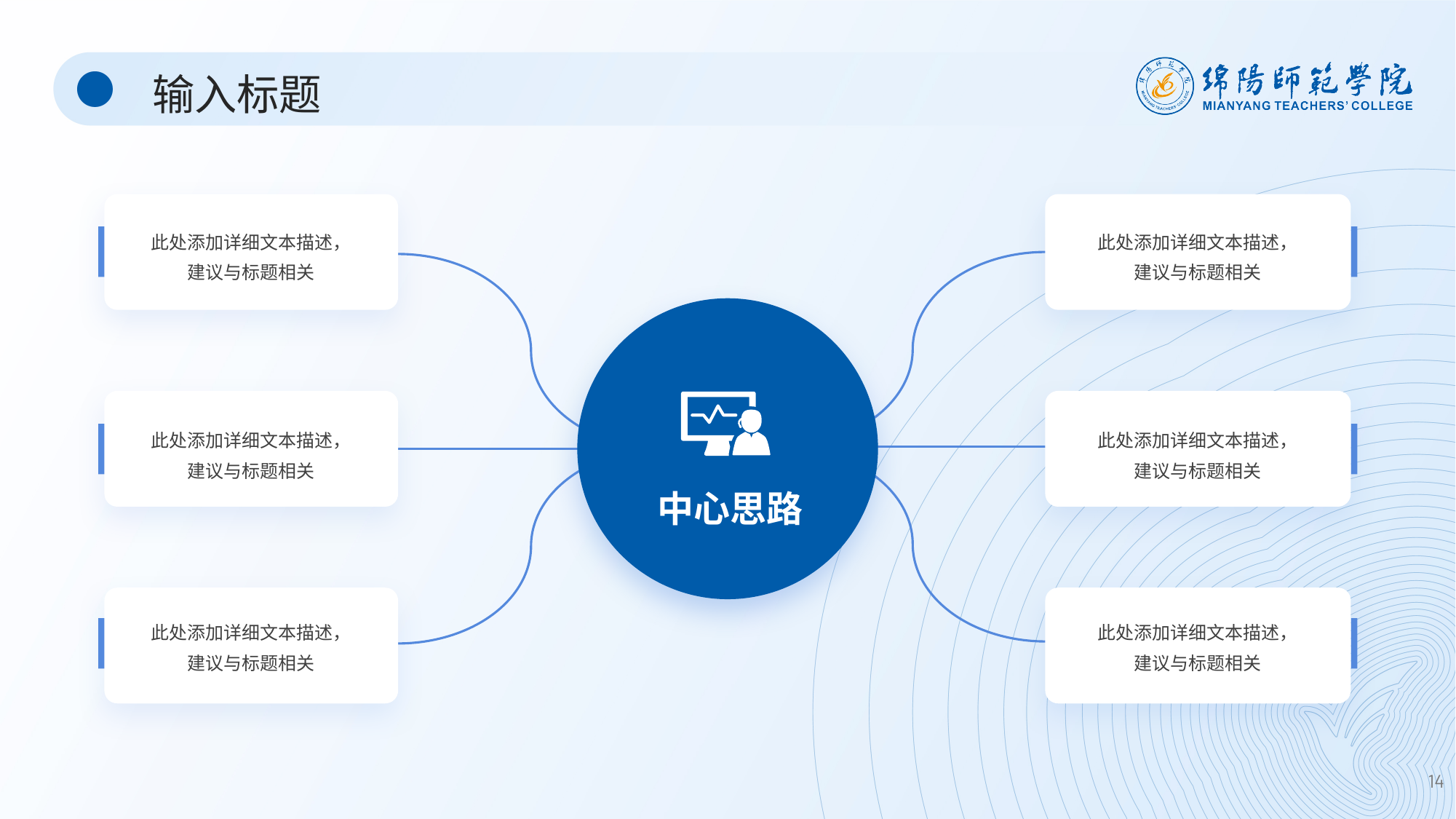

输入标题

此处添加详细文本描述，建议与标题相关
此处添加详细文本描述，建议与标题相关

此处添加详细文本描述，建议与标题相关
此处添加详细文本描述，建议与标题相关

中心思路

此处添加详细文本描述，建议与标题相关
此处添加详细文本描述，建议与标题相关

14